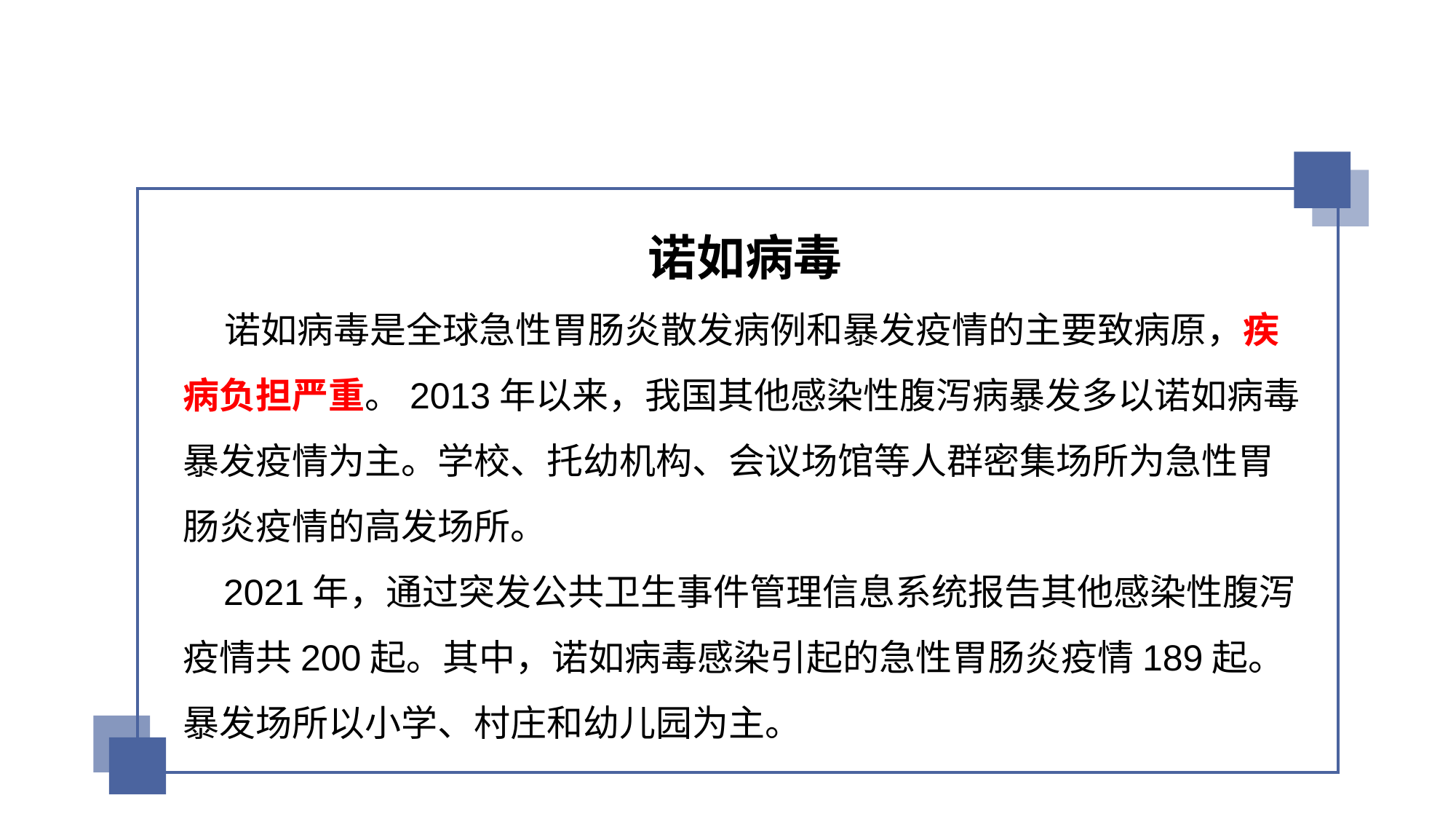

北京阳区疾病预防控制中心

诺如病毒
    诺如病毒是全球急性胃肠炎散发病例和暴发疫情的主要致病原，疾病负担严重。2013年以来，我国其他感染性腹泻病暴发多以诺如病毒暴发疫情为主。学校、托幼机构、会议场馆等人群密集场所为急性胃肠炎疫情的高发场所。
    2021年，通过突发公共卫生事件管理信息系统报告其他感染性腹泻疫情共200起。其中，诺如病毒感染引起的急性胃肠炎疫情189起。暴发场所以小学、村庄和幼儿园为主。